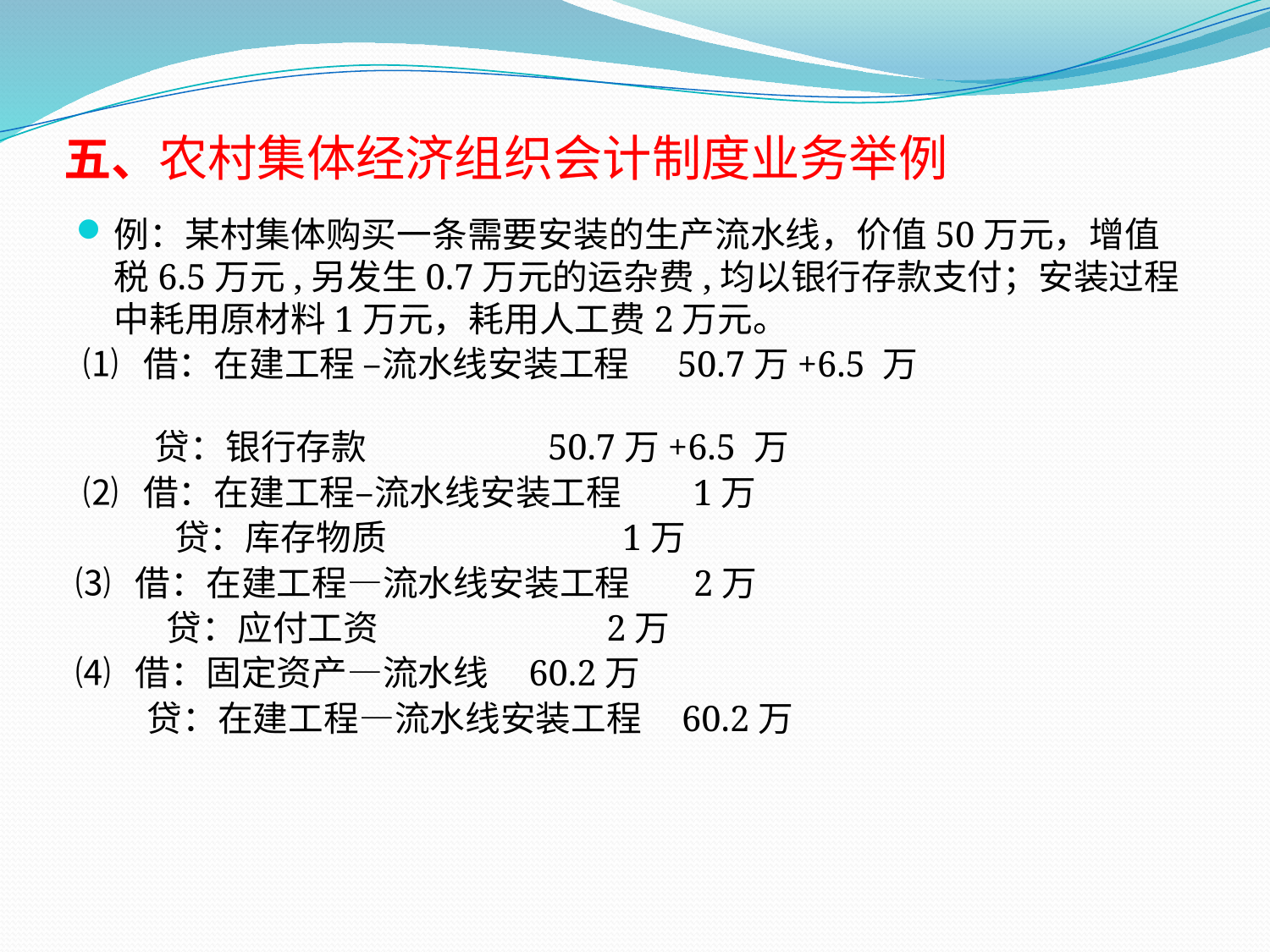

# 五、农村集体经济组织会计制度业务举例
例：某村集体购买一条需要安装的生产流水线，价值50万元，增值税6.5万元,另发生0.7万元的运杂费,均以银行存款支付；安装过程中耗用原材料1万元，耗用人工费2万元。
 ⑴  借：在建工程 –流水线安装工程     50.7万+6.5 万
         贷：银行存款                      50.7万+6.5 万
 ⑵  借：在建工程–流水线安装工程        1万
   　    贷：库存物质                             1万
⑶  借：在建工程—流水线安装工程       2万
   　   贷：应付工资                            2万
⑷  借：固定资产—流水线    60.2万
        贷：在建工程—流水线安装工程    60.2万